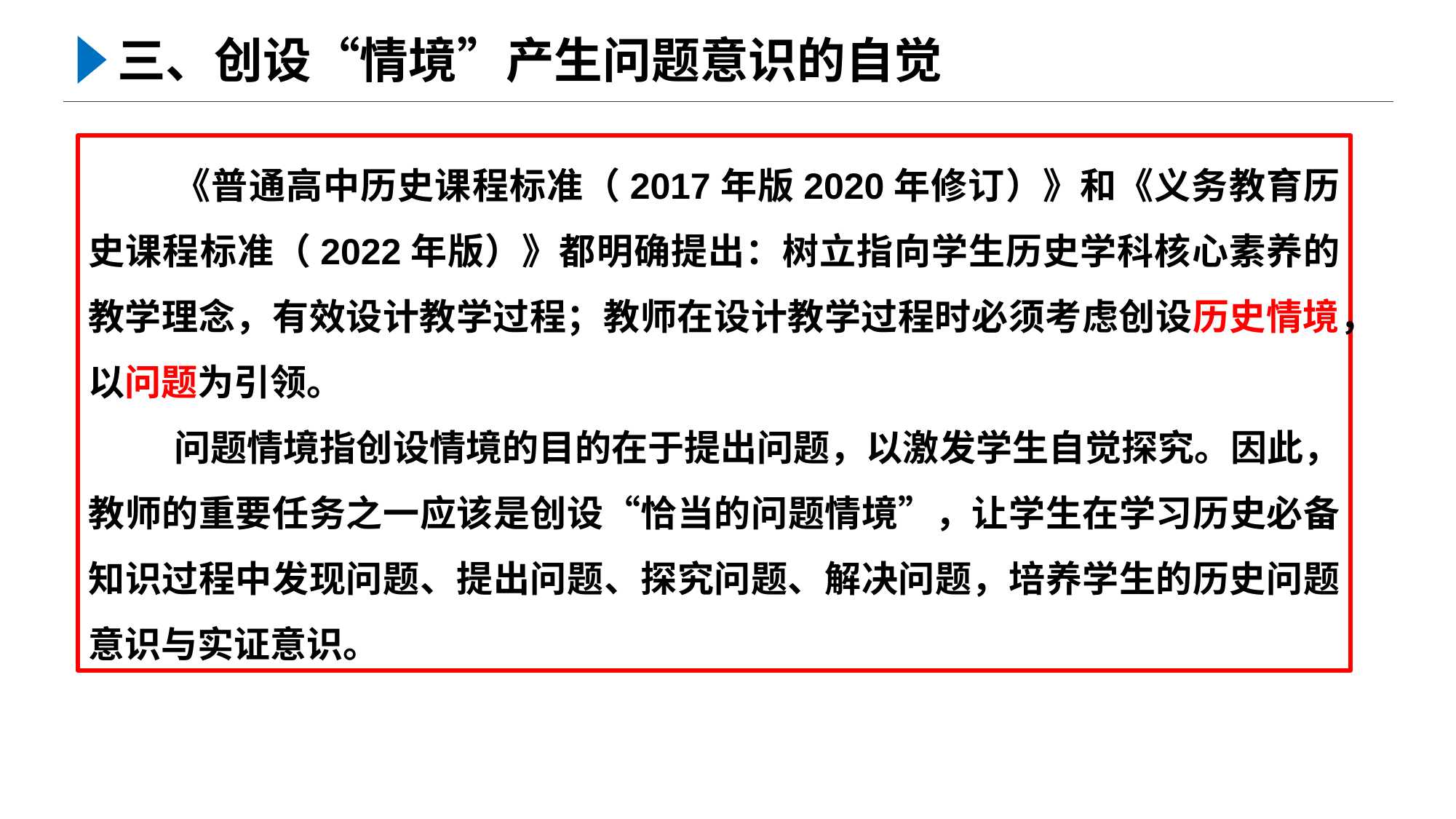

三、创设“情境”产生问题意识的自觉

《普通高中历史课程标准（2017年版2020年修订）》和《义务教育历史课程标准（2022年版）》都明确提出：树立指向学生历史学科核心素养的教学理念，有效设计教学过程；教师在设计教学过程时必须考虑创设历史情境，以问题为引领。
问题情境指创设情境的目的在于提出问题，以激发学生自觉探究。因此，教师的重要任务之一应该是创设“恰当的问题情境”，让学生在学习历史必备知识过程中发现问题、提出问题、探究问题、解决问题，培养学生的历史问题意识与实证意识。